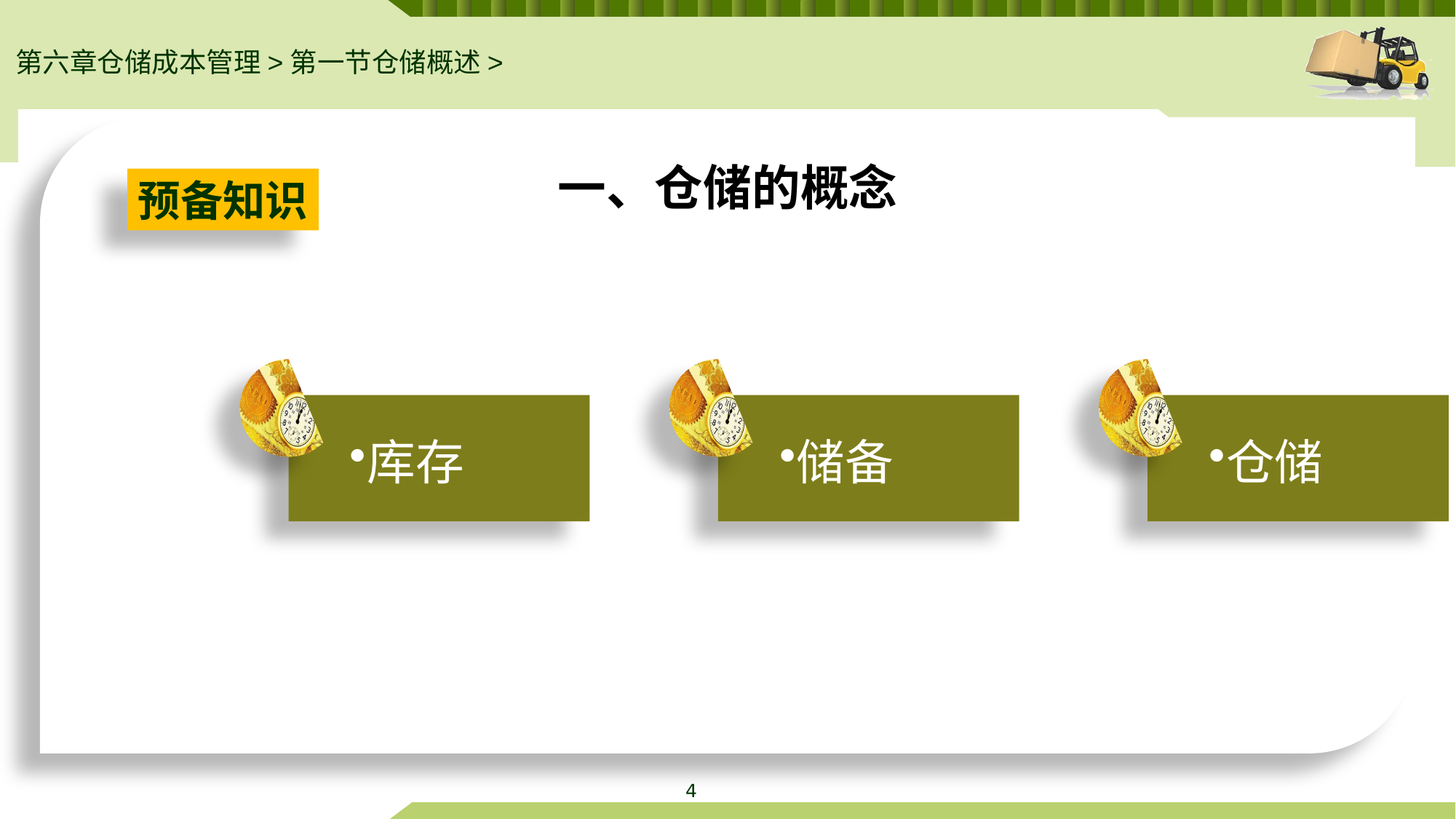

第六章仓储成本管理>第一节仓储概述>
一、仓储的概念
预备知识

库存

储备

仓储